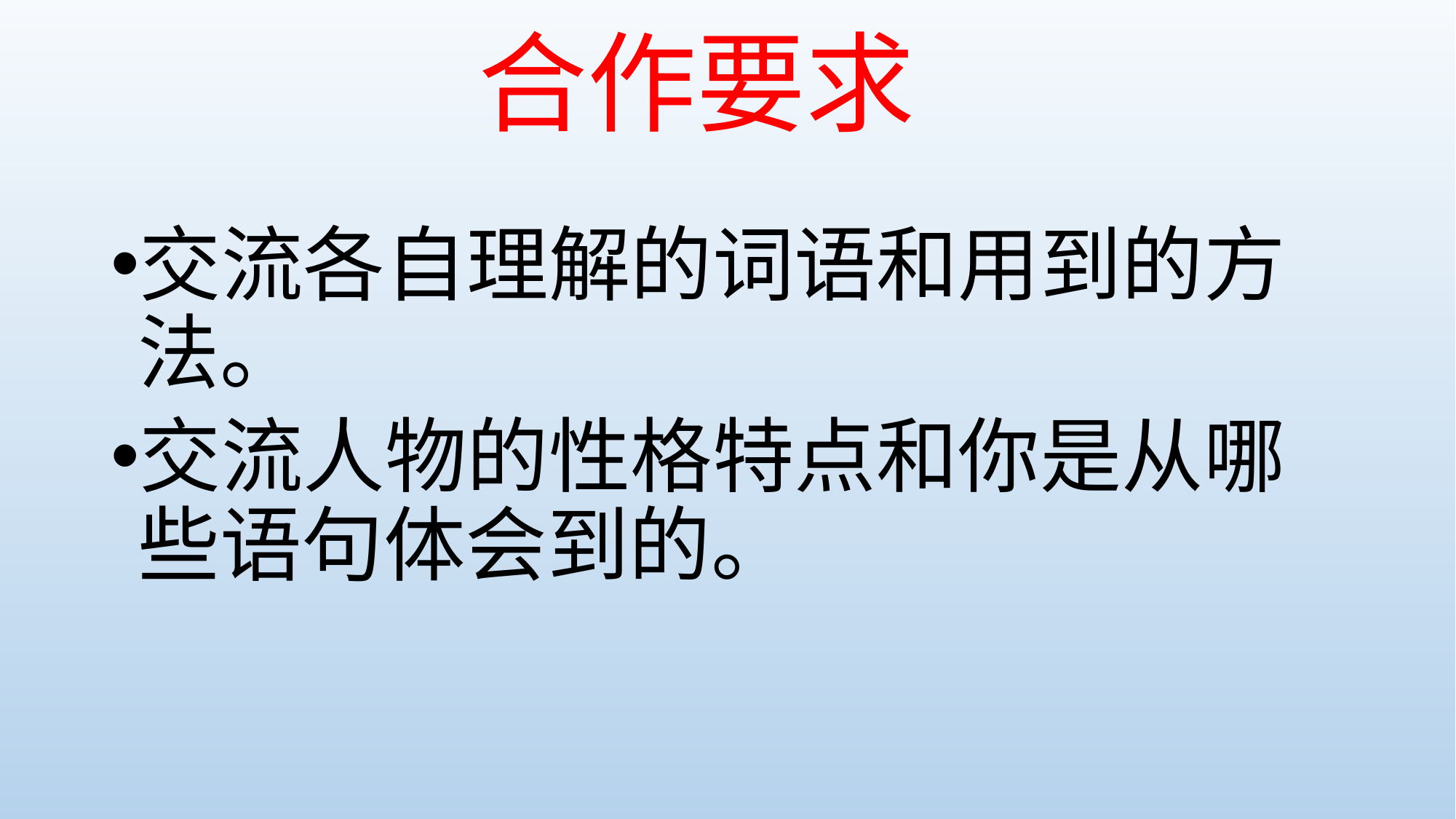

# 合作要求
交流各自理解的词语和用到的方法。
交流人物的性格特点和你是从哪些语句体会到的。